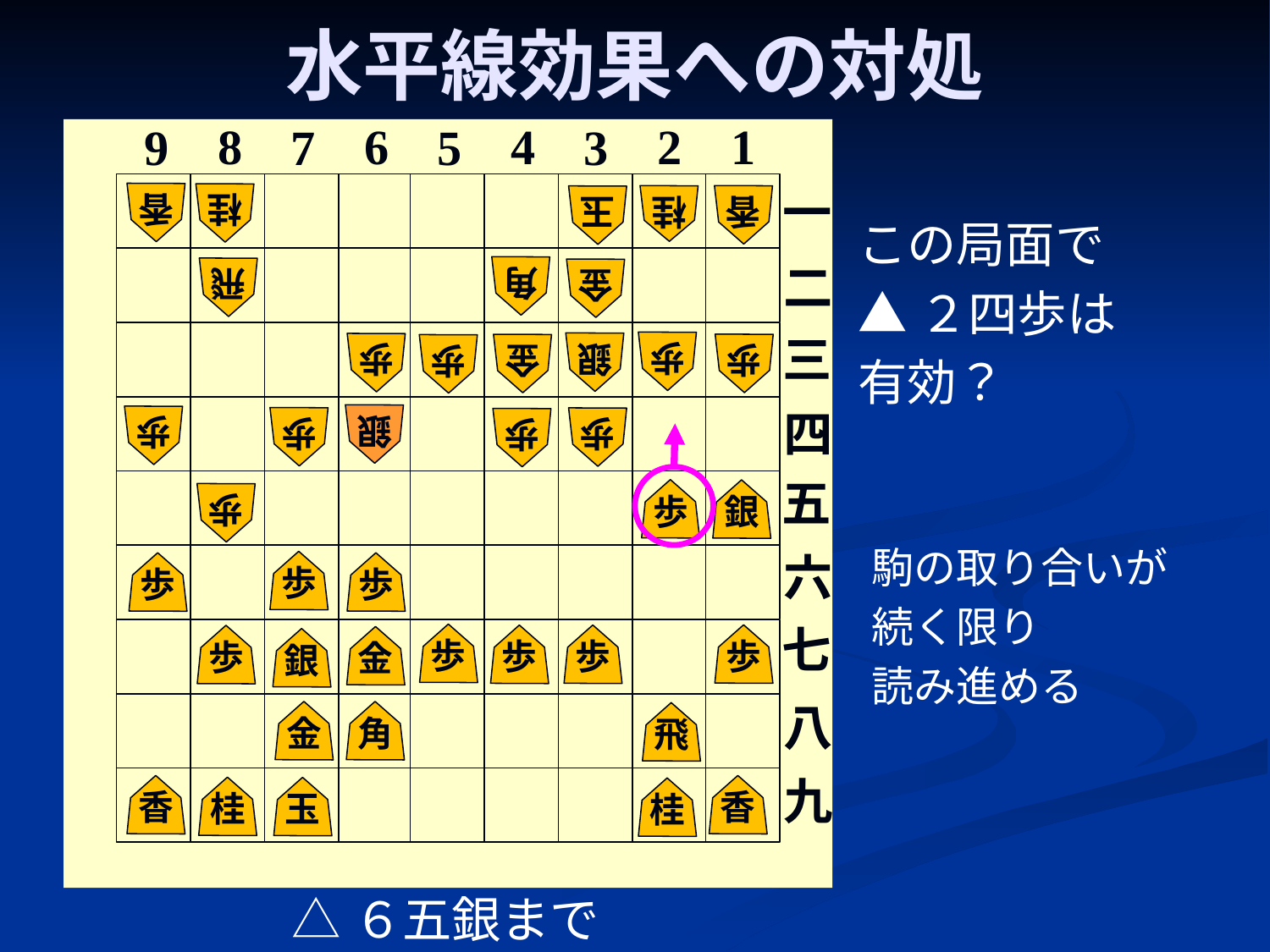

# 水平線効果への対処
6
2
1
8
4
7
3
9
5

一

二
三

四
五

六

七

八

九

香
桂
香
桂
玉
この局面で
▲２四歩は
有効？
角
飛
金
歩
銀
歩
歩
金
歩
銀
歩
歩
歩
歩

歩
銀
歩
駒の取り合いが
続く限り
読み進める
歩
歩
歩
歩
歩
歩
歩
歩
金
銀
角
金
飛
香
香
桂
玉
桂
△６五銀まで